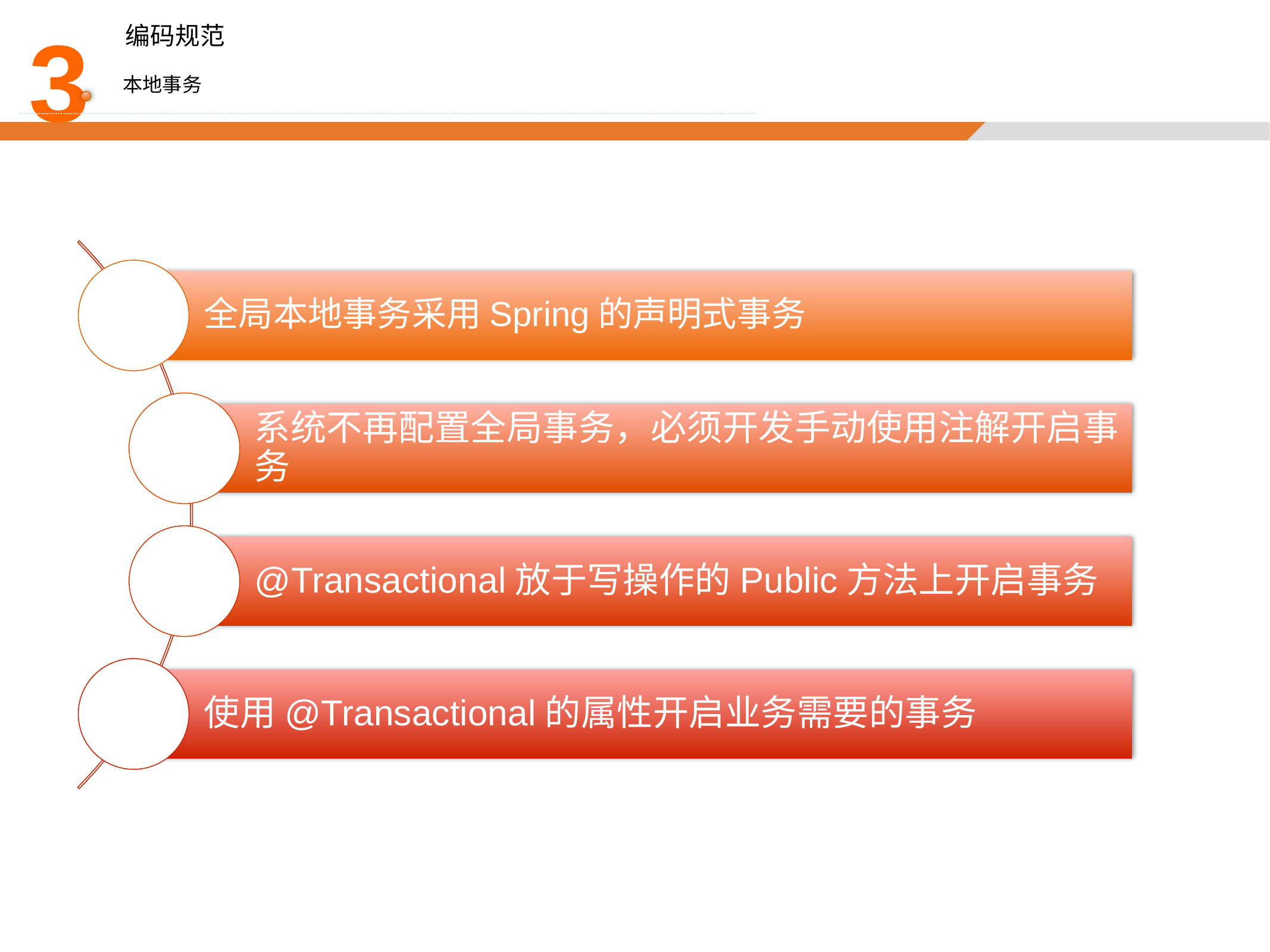

3
编码规范

本地事务
全局本地事务采用Spring的声明式事务
系统不再配置全局事务，必须开发手动使用注解开启事务
@Transactional放于写操作的Public方法上开启事务
使用@Transactional的属性开启业务需要的事务